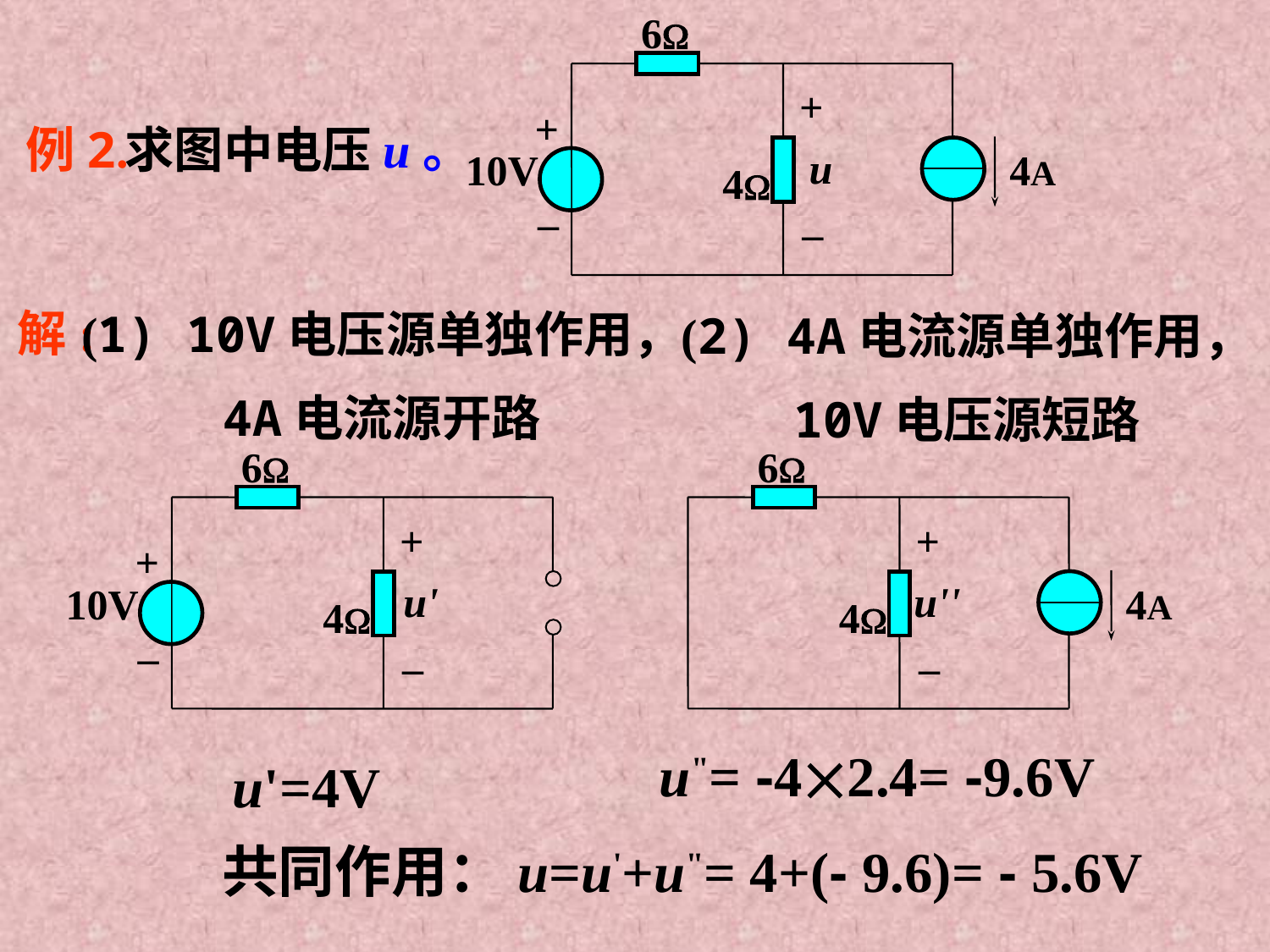

6Ω

+
+
u
10V

4A

4Ω

–

–

例2.
求图中电压u。
(1) 10V电压源单独作用，
4A电流源开路
(2) 4A电流源单独作用，
10V电压源短路
解:
6Ω

+
+
u'
10V

4Ω

–

–

6Ω

+
u''

4A
4Ω

–

u"= -4×2.4= -9.6V
u'=4V
共同作用：u=u'+u"= 4+(- 9.6)= - 5.6V